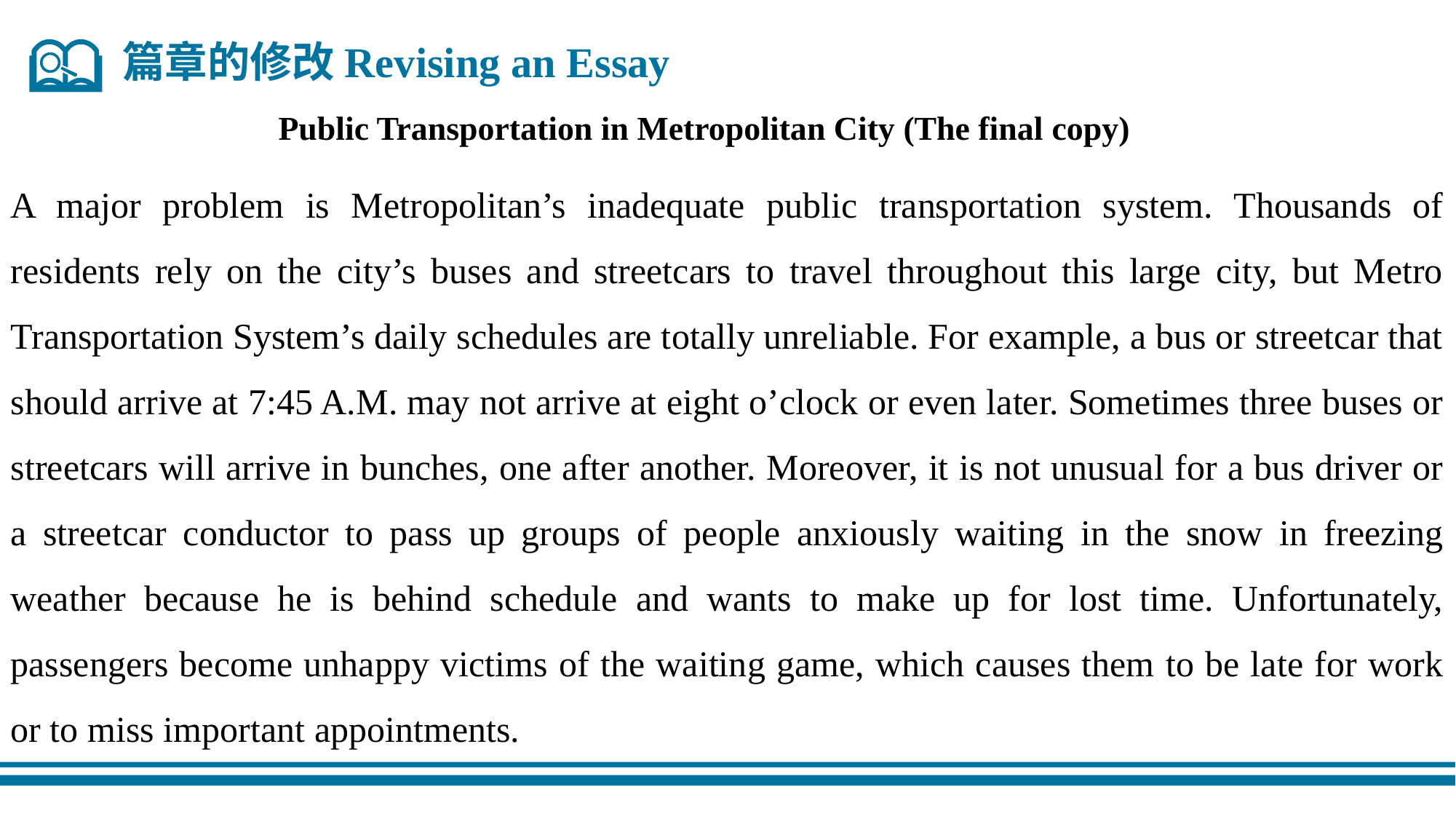

篇章的修改Revising an Essay
Public Transportation in Metropolitan City (The final copy)
A major problem is Metropolitan’s inadequate public transportation system. Thousands of residents rely on the city’s buses and streetcars to travel throughout this large city, but Metro Transportation System’s daily schedules are totally unreliable. For example, a bus or streetcar that should arrive at 7:45 A.M. may not arrive at eight o’clock or even later. Sometimes three buses or streetcars will arrive in bunches, one after another. Moreover, it is not unusual for a bus driver or a streetcar conductor to pass up groups of people anxiously waiting in the snow in freezing weather because he is behind schedule and wants to make up for lost time. Unfortunately, passengers become unhappy victims of the waiting game, which causes them to be late for work or to miss important appointments.